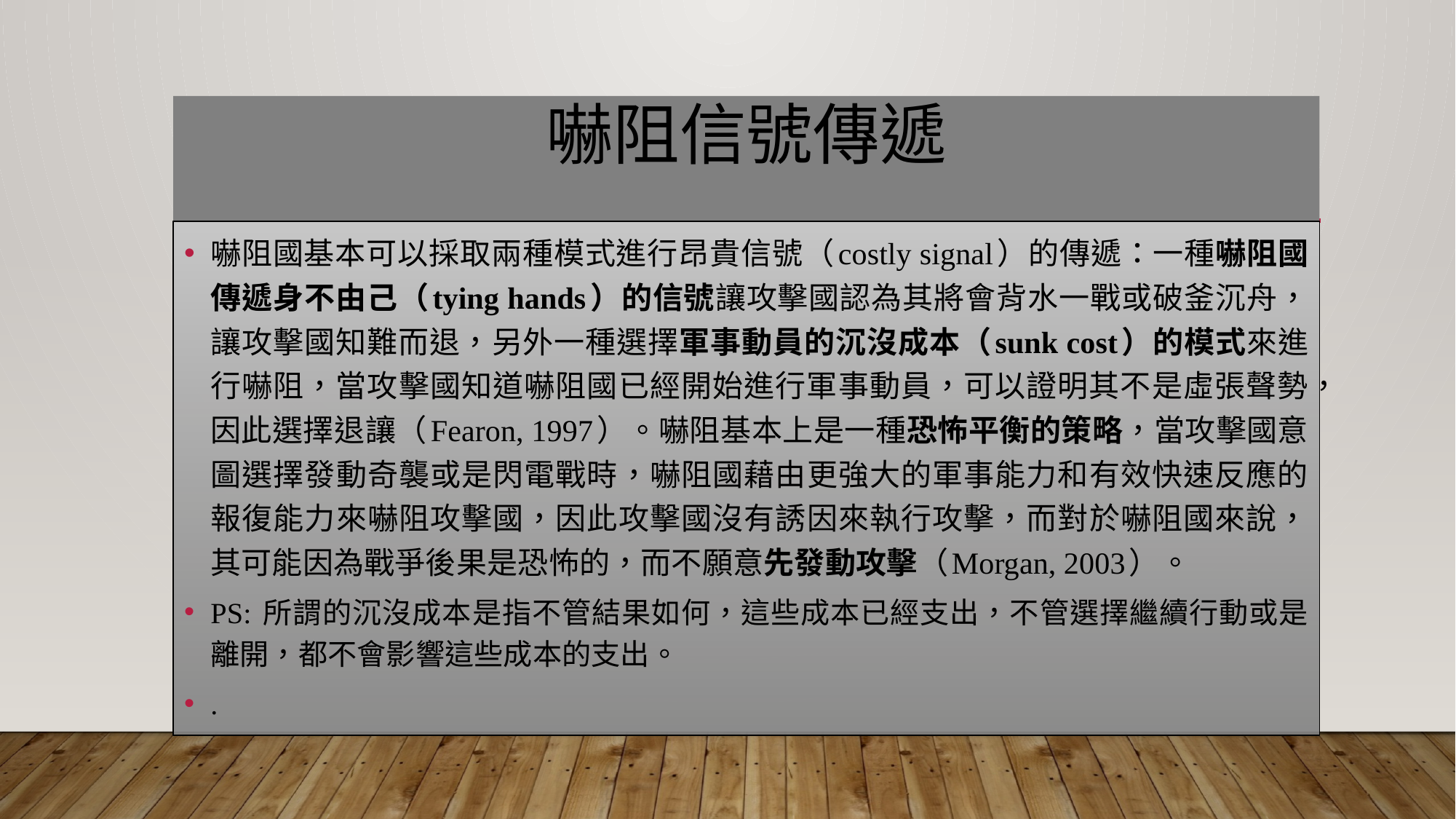

# 嚇阻信號傳遞
嚇阻國基本可以採取兩種模式進行昂貴信號（costly signal）的傳遞：一種嚇阻國傳遞身不由己（tying hands）的信號讓攻擊國認為其將會背水一戰或破釜沉舟，讓攻擊國知難而退，另外一種選擇軍事動員的沉沒成本（sunk cost）的模式來進行嚇阻，當攻擊國知道嚇阻國已經開始進行軍事動員，可以證明其不是虛張聲勢，因此選擇退讓（Fearon, 1997）。嚇阻基本上是一種恐怖平衡的策略，當攻擊國意圖選擇發動奇襲或是閃電戰時，嚇阻國藉由更強大的軍事能力和有效快速反應的報復能力來嚇阻攻擊國，因此攻擊國沒有誘因來執行攻擊，而對於嚇阻國來說，其可能因為戰爭後果是恐怖的，而不願意先發動攻擊（Morgan, 2003）。
PS: 所謂的沉沒成本是指不管結果如何，這些成本已經支出，不管選擇繼續行動或是離開，都不會影響這些成本的支出。
.